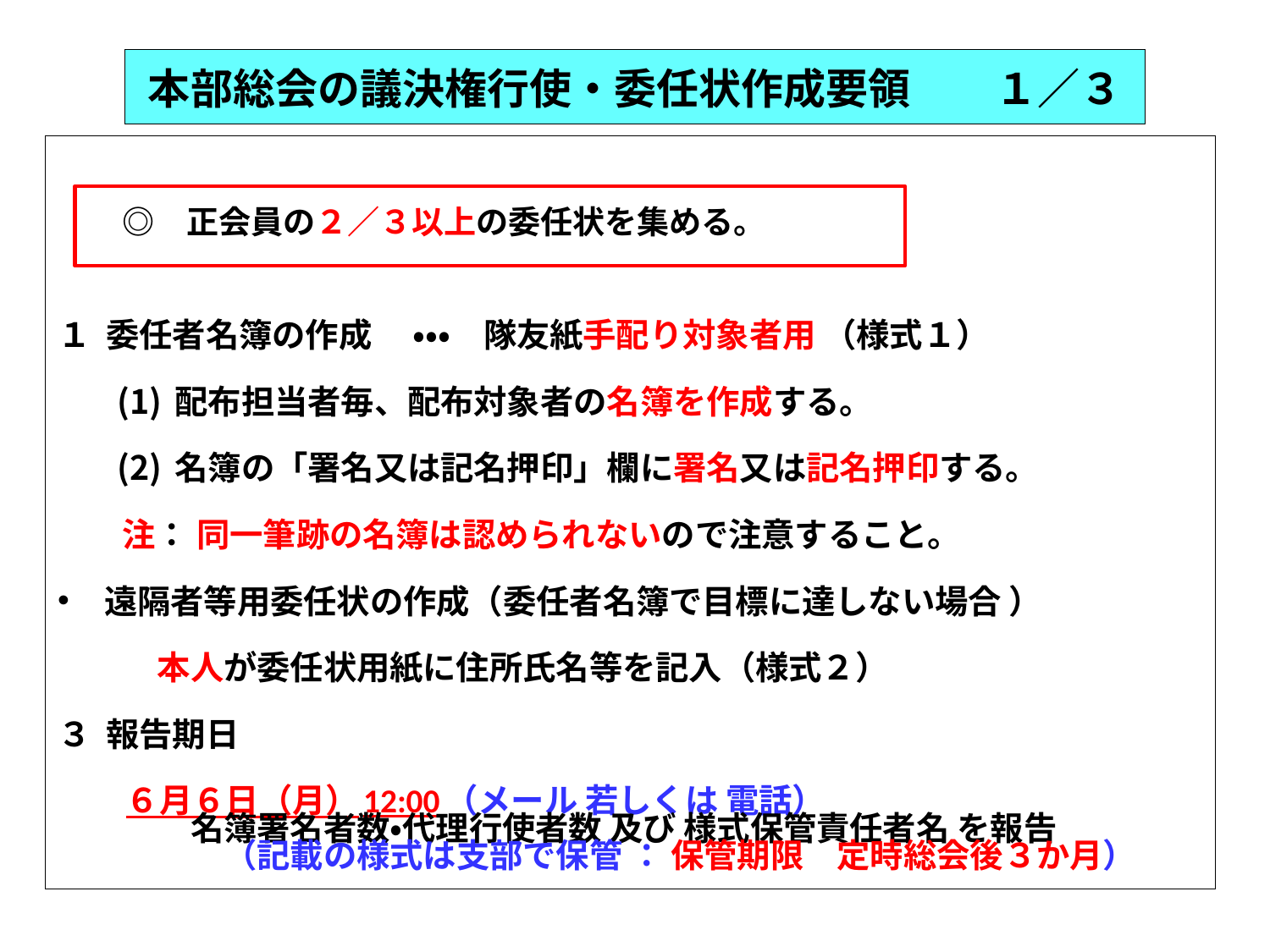

# 本部総会の議決権行使・委任状作成要領　　１／３

　　◎　正会員の２／３以上の委任状を集める。

１  委任者名簿の作成 　・・・　隊友紙手配り対象者用 （様式１）
  配布担当者毎、配布対象者の名簿を作成する。
  名簿の「署名又は記名押印」欄に署名又は記名押印する。
注： 同一筆跡の名簿は認められないので注意すること。
遠隔者等用委任状の作成（委任者名簿で目標に達しない場合 ）
　　　本人が委任状用紙に住所氏名等を記入（様式２）
３  報告期日
    　６月６日（月）12:00（メール 若しくは 電話）
　　　　名簿署名者数・代理行使者数 及び 様式保管責任者名 を報告
　　　　　（記載の様式は支部で保管 ： 保管期限　定時総会後３か月）